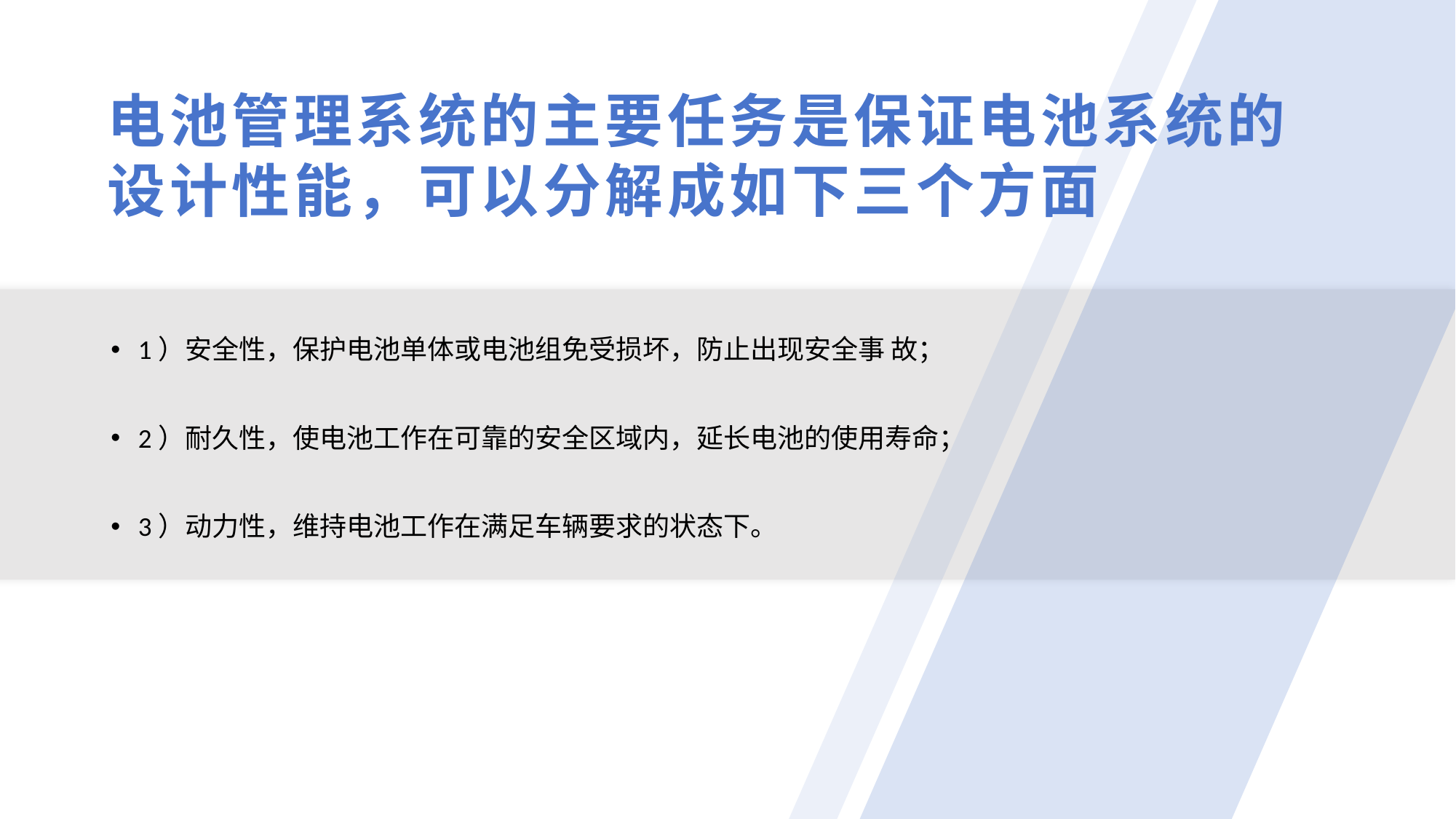

电池管理系统的主要任务是保证电池系统的设计性能，可以分解成如下三个方面

1）安全性，保护电池单体或电池组免受损坏，防止出现安全事 故；

2）耐久性，使电池工作在可靠的安全区域内，延长电池的使用寿命；

3）动力性，维持电池工作在满足车辆要求的状态下。